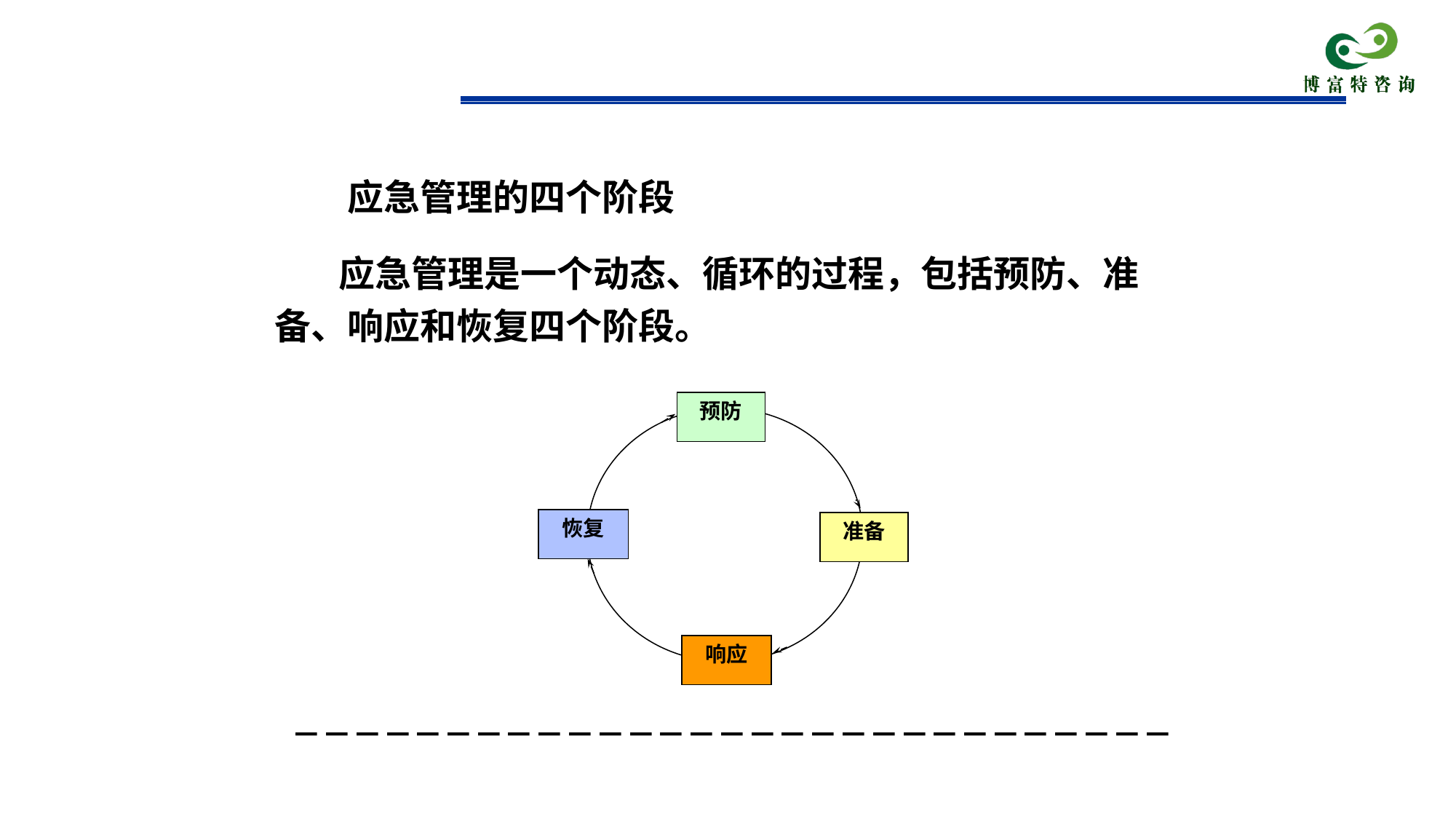

应急管理的四个阶段
# 应急管理是一个动态、循环的过程，包括预防、准备、响应和恢复四个阶段。
预防

恢复
准备

响应

－－－－－－－－－－－－－－－－－－－－－－－－－－－－－